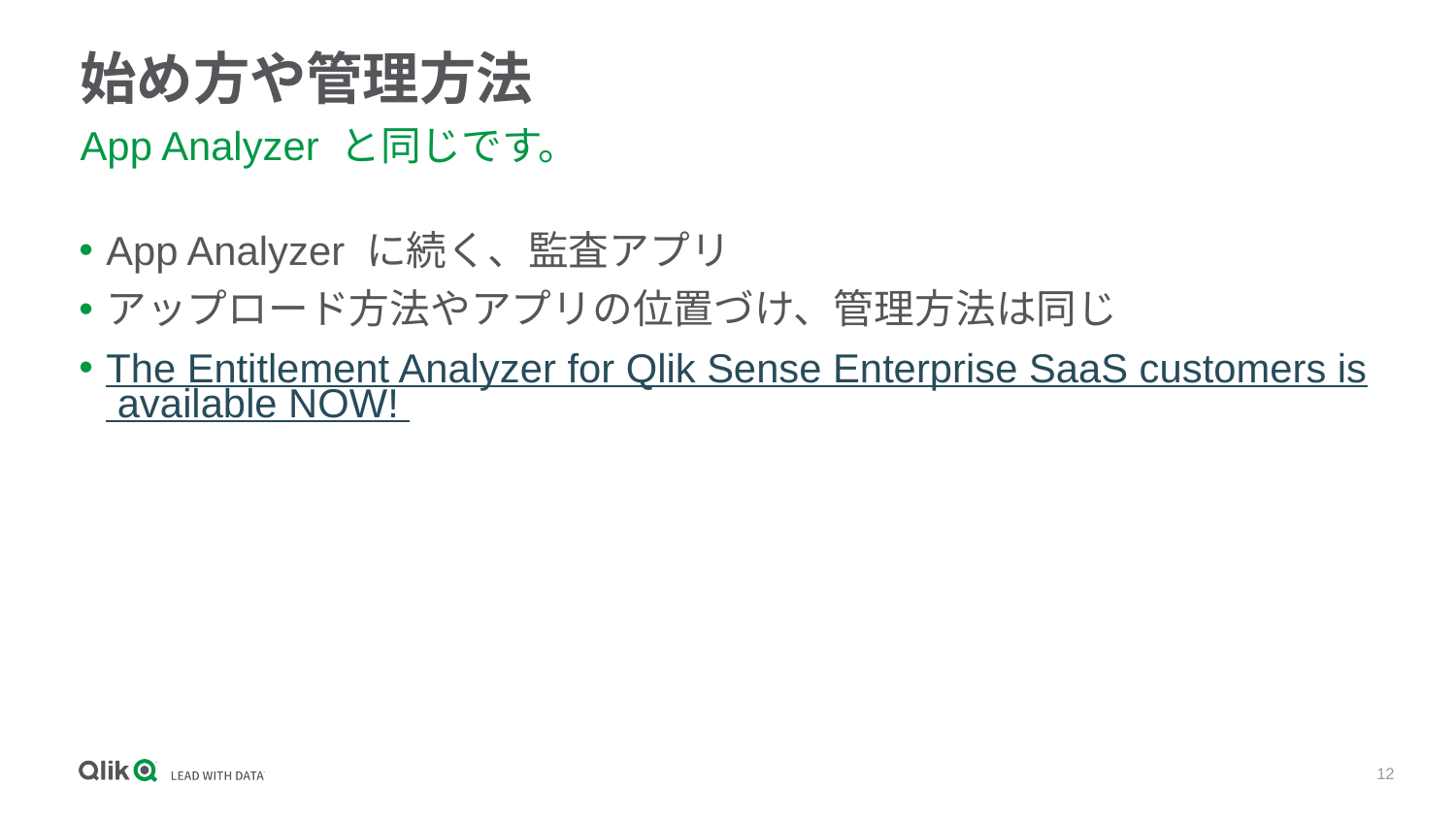

# 始め方や管理方法
App Analyzer と同じです。
App Analyzer に続く、監査アプリ
アップロード方法やアプリの位置づけ、管理方法は同じ
The Entitlement Analyzer for Qlik Sense Enterprise SaaS customers is available NOW!